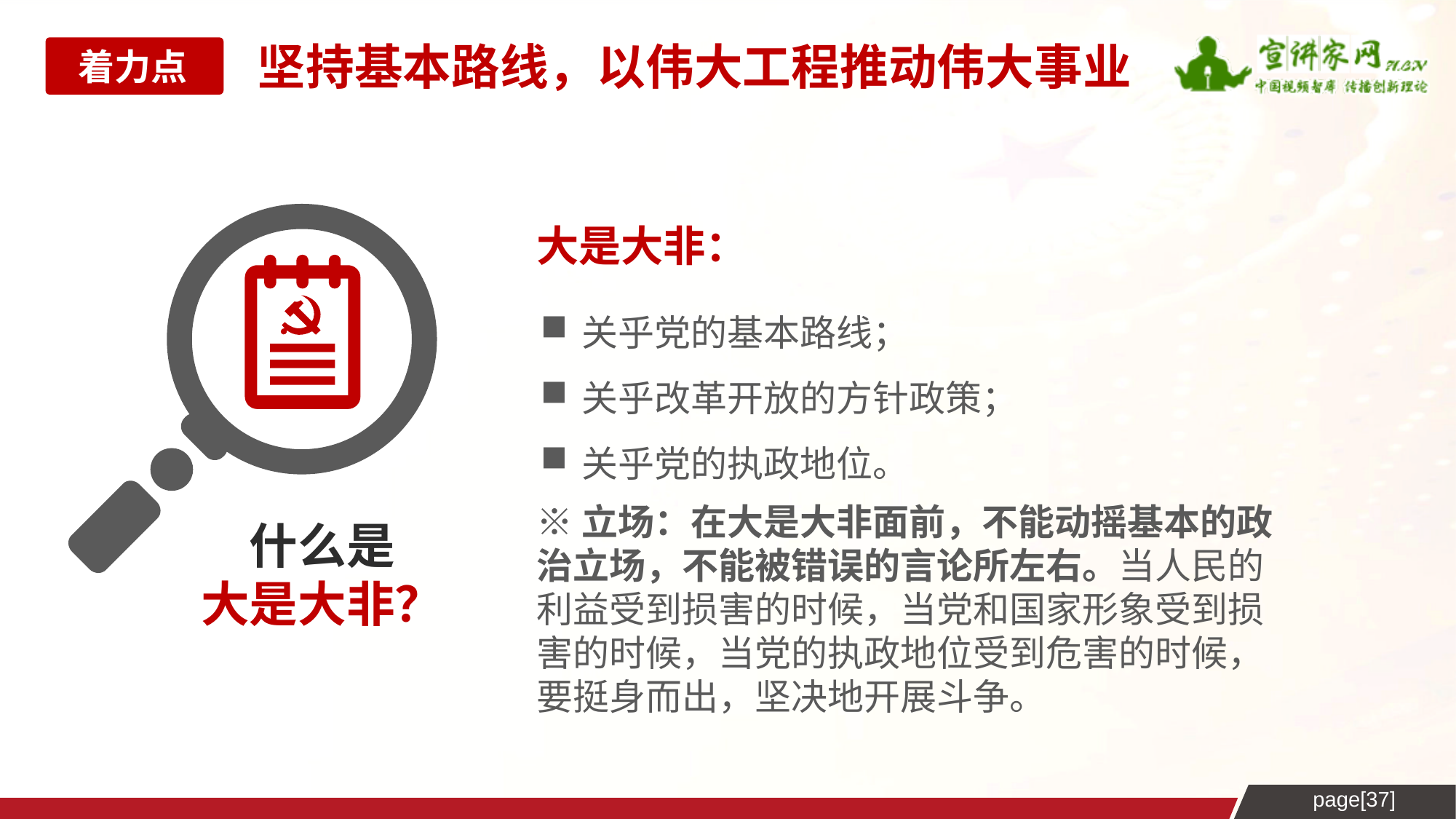

坚持基本路线，以伟大工程推动伟大事业

着力点4

大是大非：

关乎党的基本路线；
关乎改革开放的方针政策；
关乎党的执政地位。
※立场：在大是大非面前，不能动摇基本的政治立场，不能被错误的言论所左右。当人民的利益受到损害的时候，当党和国家形象受到损害的时候，当党的执政地位受到危害的时候，要挺身而出，坚决地开展斗争。
什么是
大是大非？